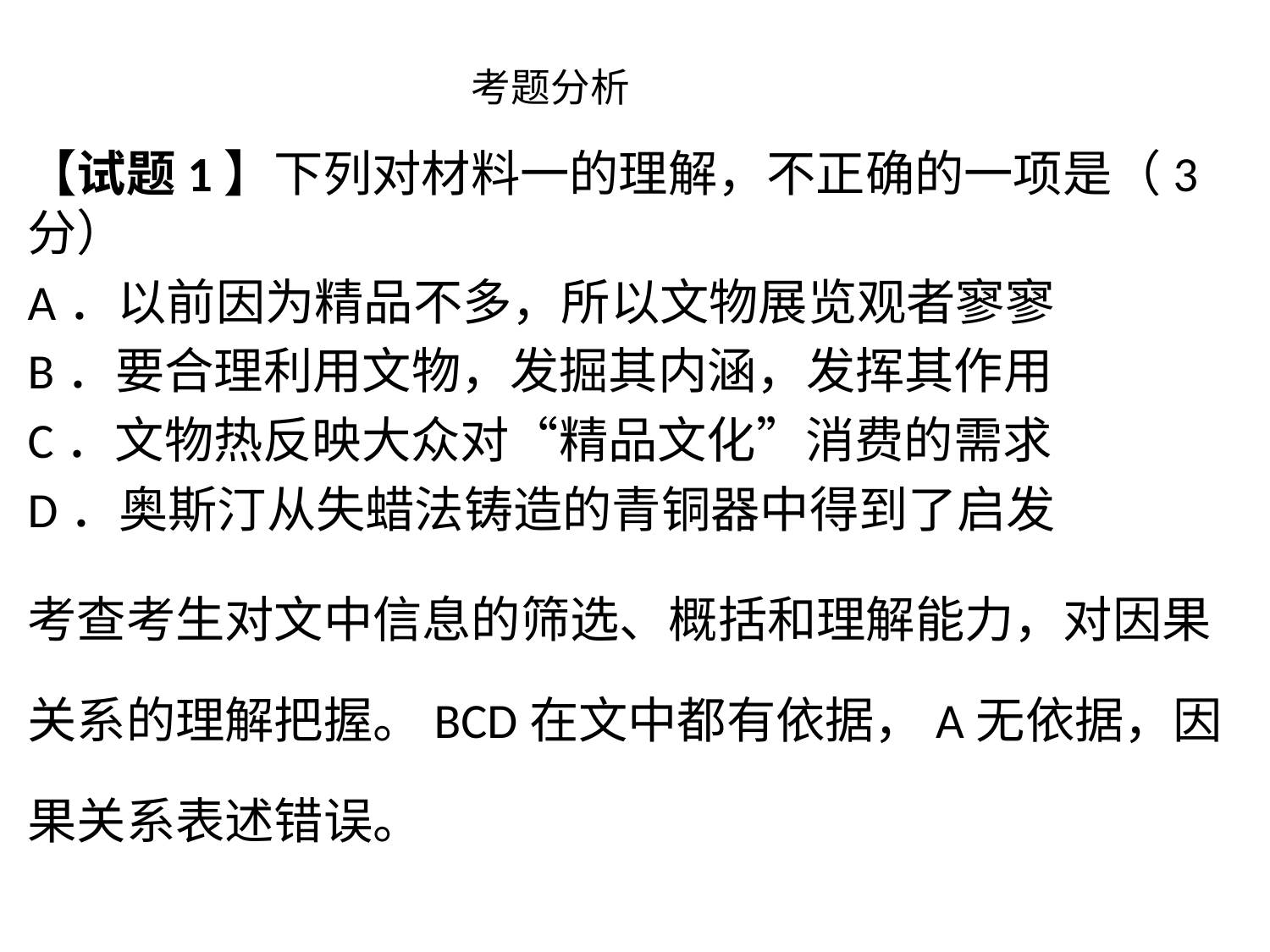

# 考题分析
【试题1】下列对材料一的理解，不正确的一项是（3分）
A．以前因为精品不多，所以文物展览观者寥寥
B．要合理利用文物，发掘其内涵，发挥其作用
C．文物热反映大众对“精品文化”消费的需求
D．奥斯汀从失蜡法铸造的青铜器中得到了启发
考查考生对文中信息的筛选、概括和理解能力，对因果关系的理解把握。BCD在文中都有依据，A无依据，因果关系表述错误。